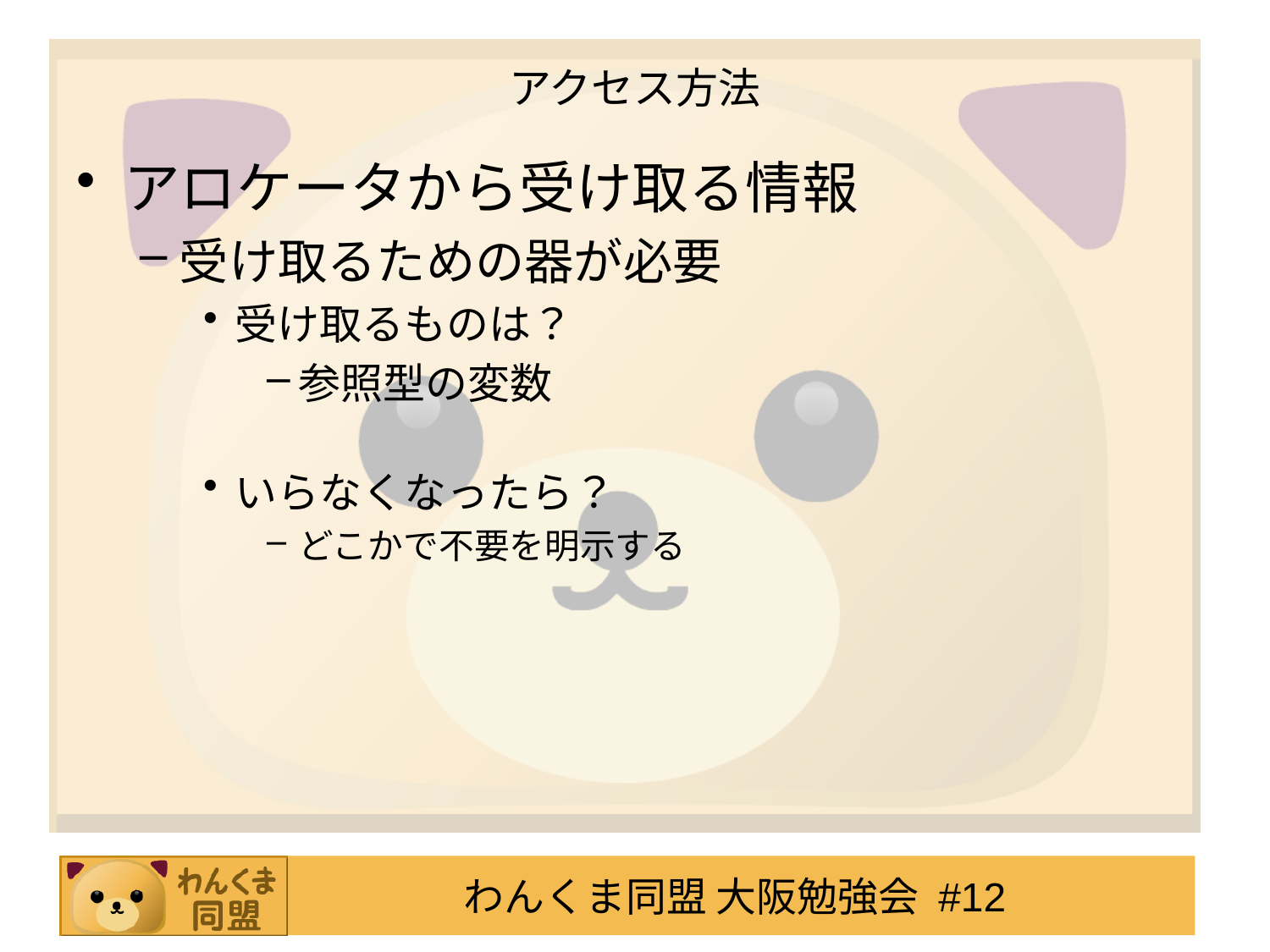

# アクセス方法
アロケータから受け取る情報
受け取るための器が必要
受け取るものは？
参照型の変数

いらなくなったら？
どこかで不要を明示する